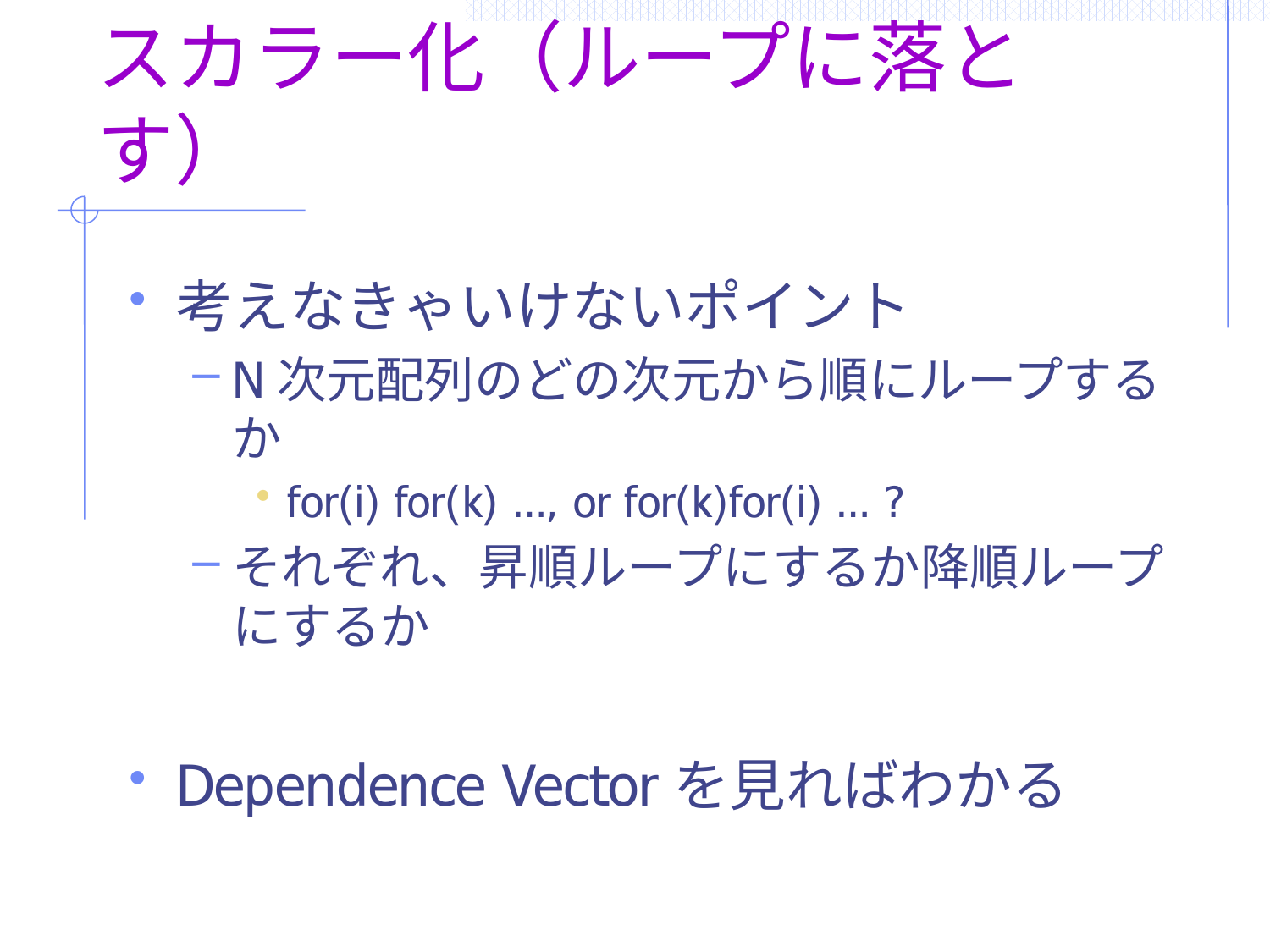

# スカラー化（ループに落とす）
考えなきゃいけないポイント
N次元配列のどの次元から順にループするか
for(i) for(k) …, or for(k)for(i) … ?
それぞれ、昇順ループにするか降順ループにするか

Dependence Vectorを見ればわかる